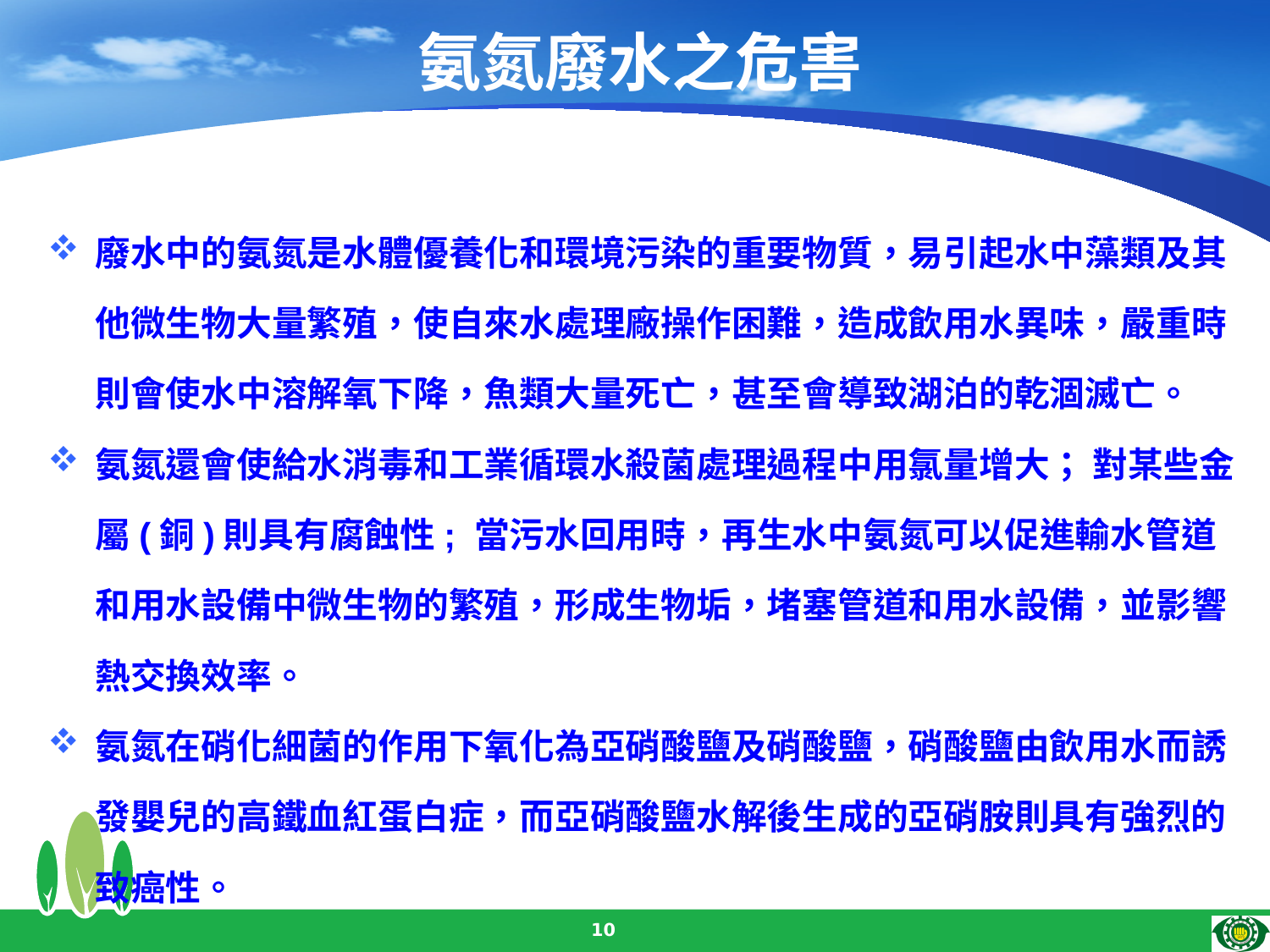

# 氨氮廢水之危害
廢水中的氨氮是水體優養化和環境污染的重要物質，易引起水中藻類及其他微生物大量繁殖，使自來水處理廠操作困難，造成飲用水異味，嚴重時則會使水中溶解氧下降，魚類大量死亡，甚至會導致湖泊的乾涸滅亡。
氨氮還會使給水消毒和工業循環水殺菌處理過程中用氯量增大； 對某些金屬(銅)則具有腐蝕性; 當污水回用時，再生水中氨氮可以促進輸水管道和用水設備中微生物的繁殖，形成生物垢，堵塞管道和用水設備，並影響熱交換效率。
氨氮在硝化細菌的作用下氧化為亞硝酸鹽及硝酸鹽，硝酸鹽由飲用水而誘發嬰兒的高鐵血紅蛋白症，而亞硝酸鹽水解後生成的亞硝胺則具有強烈的致癌性。
10